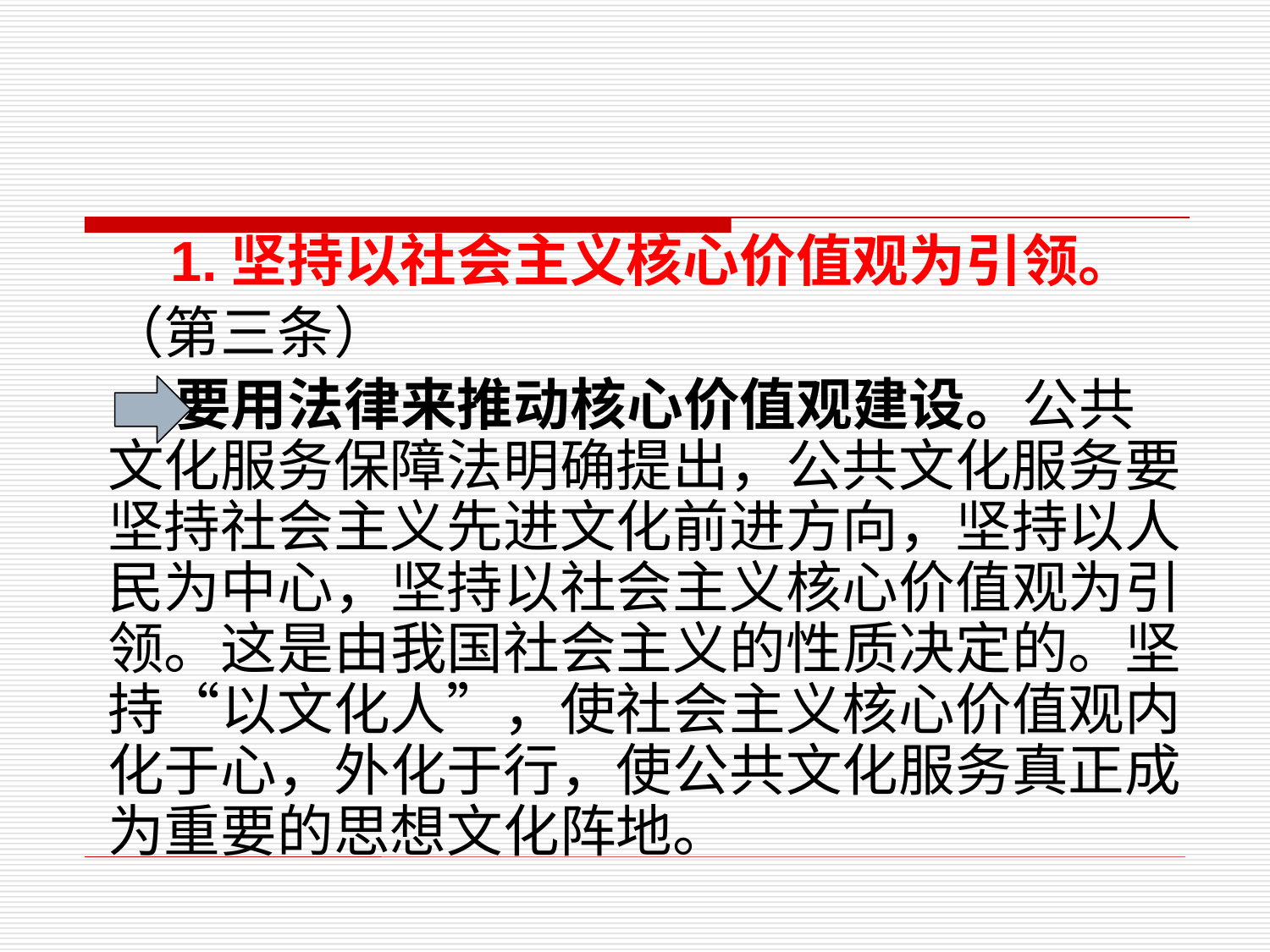

1.坚持以社会主义核心价值观为引领。
（第三条）
     要用法律来推动核心价值观建设。公共文化服务保障法明确提出，公共文化服务要坚持社会主义先进文化前进方向，坚持以人民为中心，坚持以社会主义核心价值观为引领。这是由我国社会主义的性质决定的。坚持“以文化人”，使社会主义核心价值观内化于心，外化于行，使公共文化服务真正成为重要的思想文化阵地。